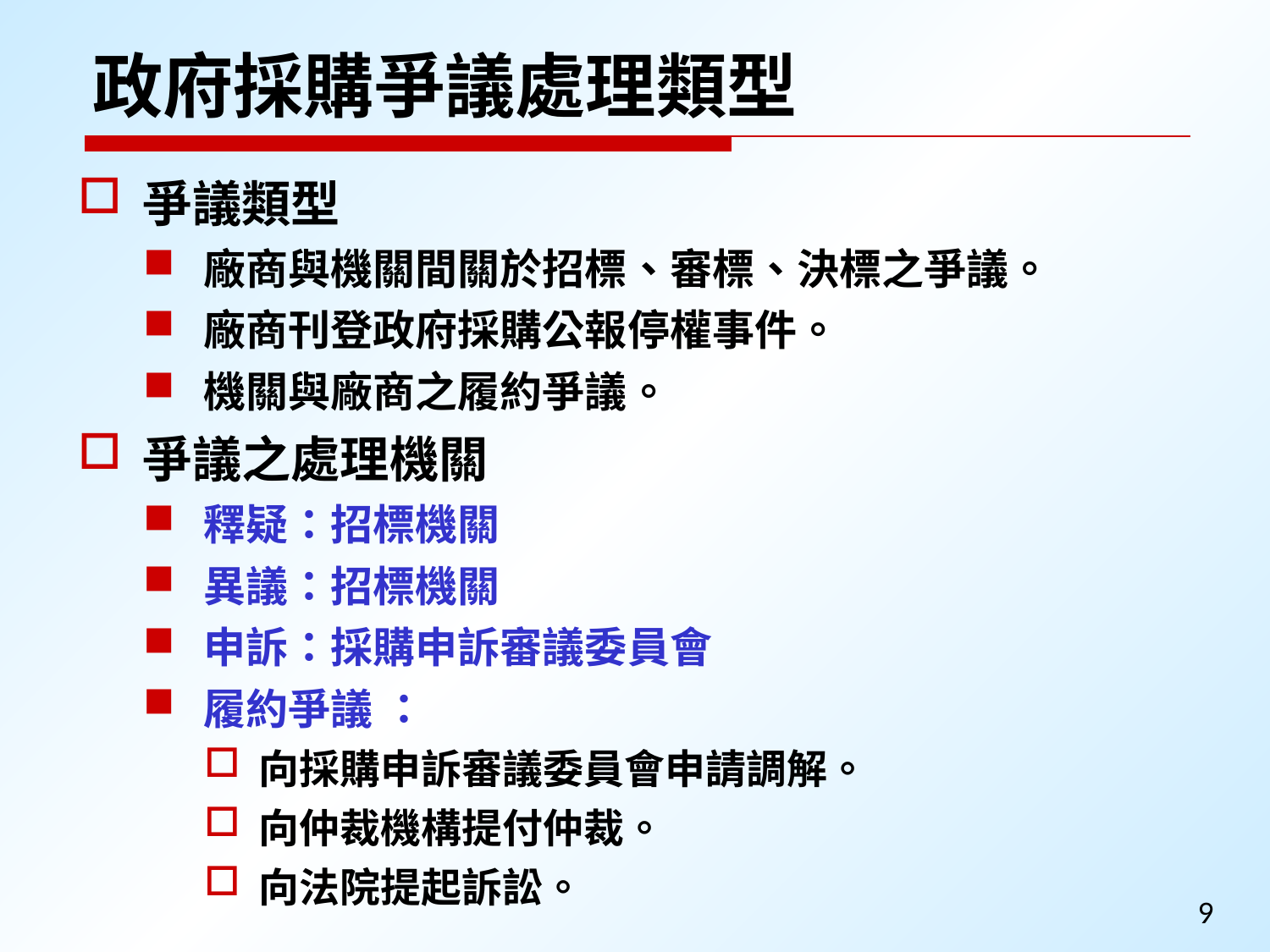

政府採購爭議處理類型
爭議類型
廠商與機關間關於招標、審標、決標之爭議。
廠商刊登政府採購公報停權事件。
機關與廠商之履約爭議。
爭議之處理機關
釋疑：招標機關
異議：招標機關
申訴：採購申訴審議委員會
履約爭議 ：
向採購申訴審議委員會申請調解。
向仲裁機構提付仲裁。
向法院提起訴訟。